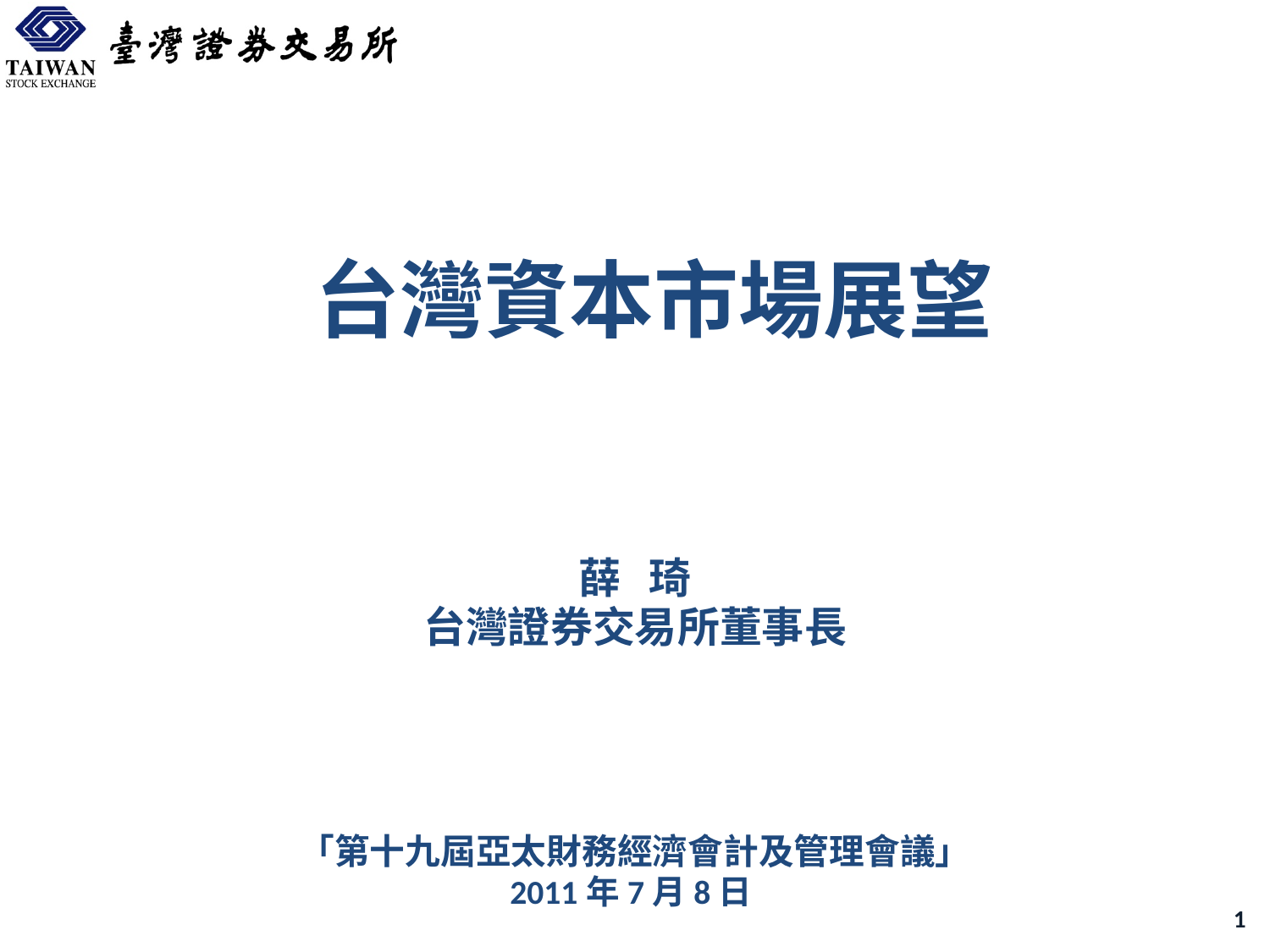

# 台灣資本市場展望

薛   琦
台灣證券交易所董事長

「第十九屆亞太財務經濟會計及管理會議」
2011年7月8日
1